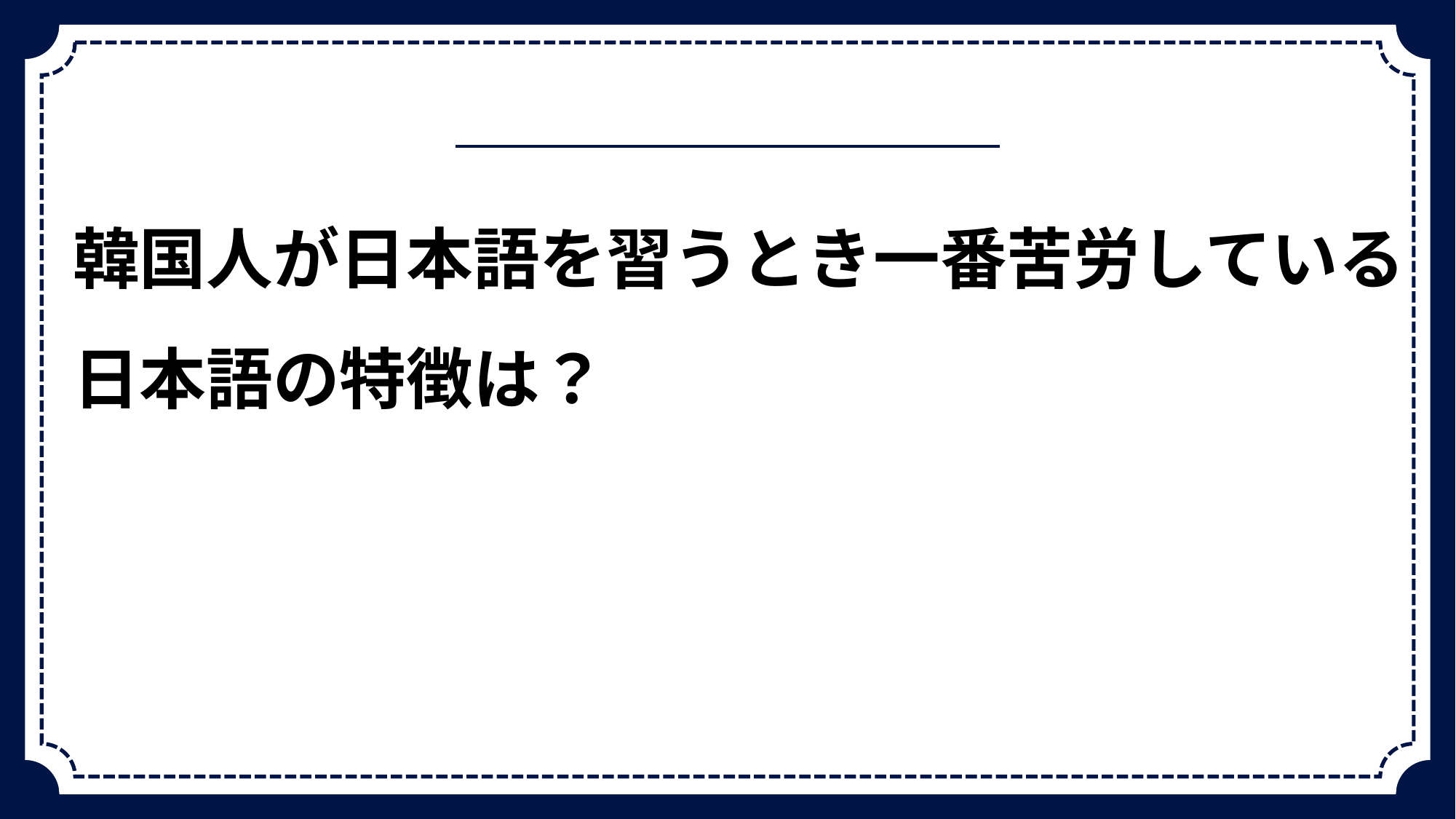

韓国人が日本語を習うとき一番苦労している日本語の特徴は？

なぜ同じ漢字なのに発音が違うの？